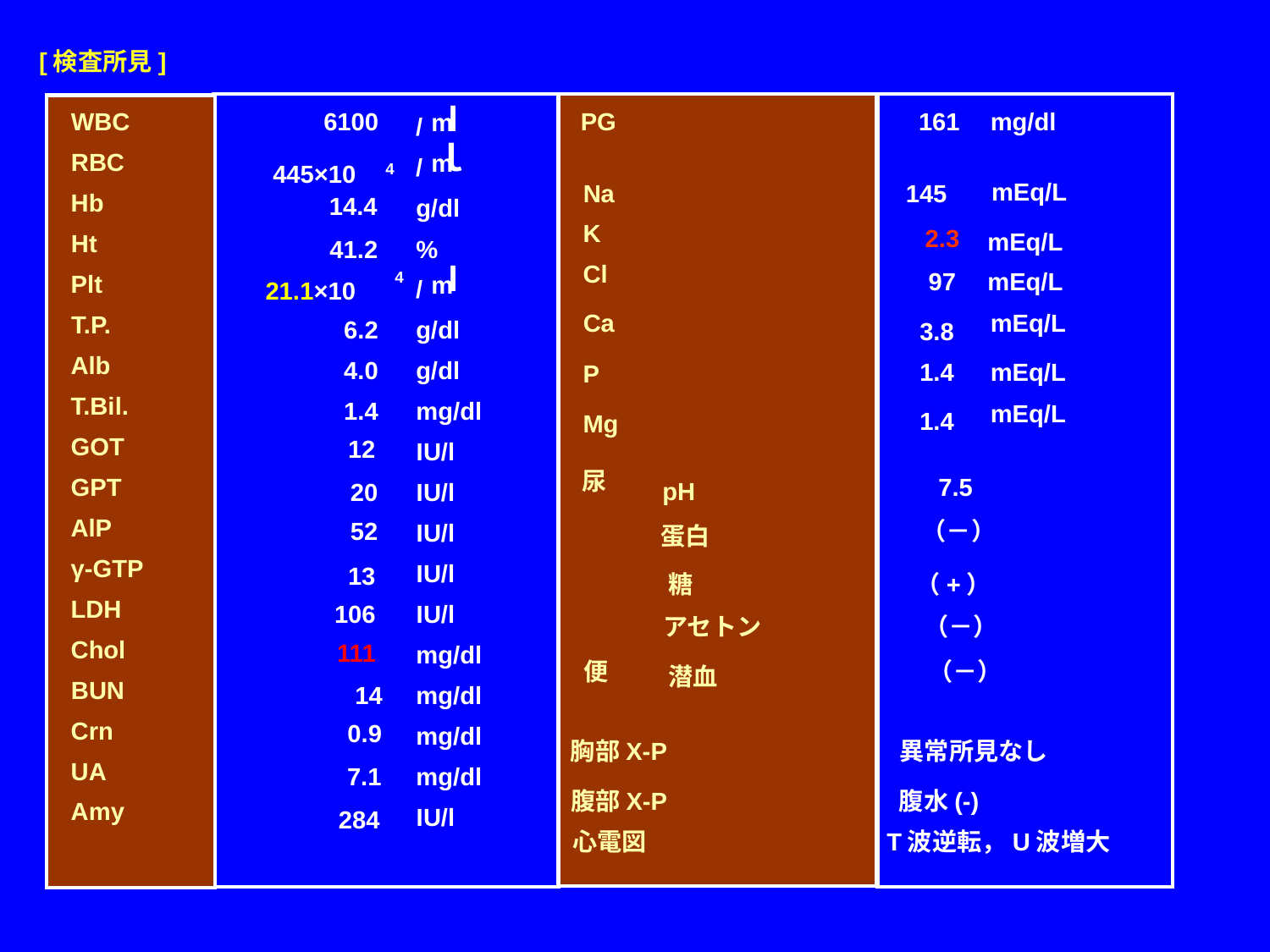

[検査所見]

l
WBC

6100
PG
161

mg/dl
m

/

ｌ
RBC

m
/
445×10
4

mEq/L
145
Na
Hb

14.4

g/dl
K
2.3
mEq/L
Ht

41.2

%

l
Cl
97
mEq/L
4
Plt

m
/
21.1×10
Ca
mEq/L
T.P.

6.2

g/dl
3.8
Alb

4.0

g/dl
1.4
mEq/L
P
T.Bil.

1.4

mg/dl
mEq/L
1.4
Mg
GOT

12

IU/l
尿
7.5
GPT

pH
20

IU/l
AlP

52
（－）

IU/l
蛋白
γ-GTP

IU/l
13
糖
（+）
LDH

106

IU/l
アセトン
（－）

Chol

111

mg/dl
便
（－）
潜血
BUN

　14

mg/dl

Crn

0.9

mg/dl
胸部X-P
異常所見なし
UA

7.1

mg/dl
腹部X-P
腹水(-)
Amy

IU/l
284
心電図
T波逆転，U波増大